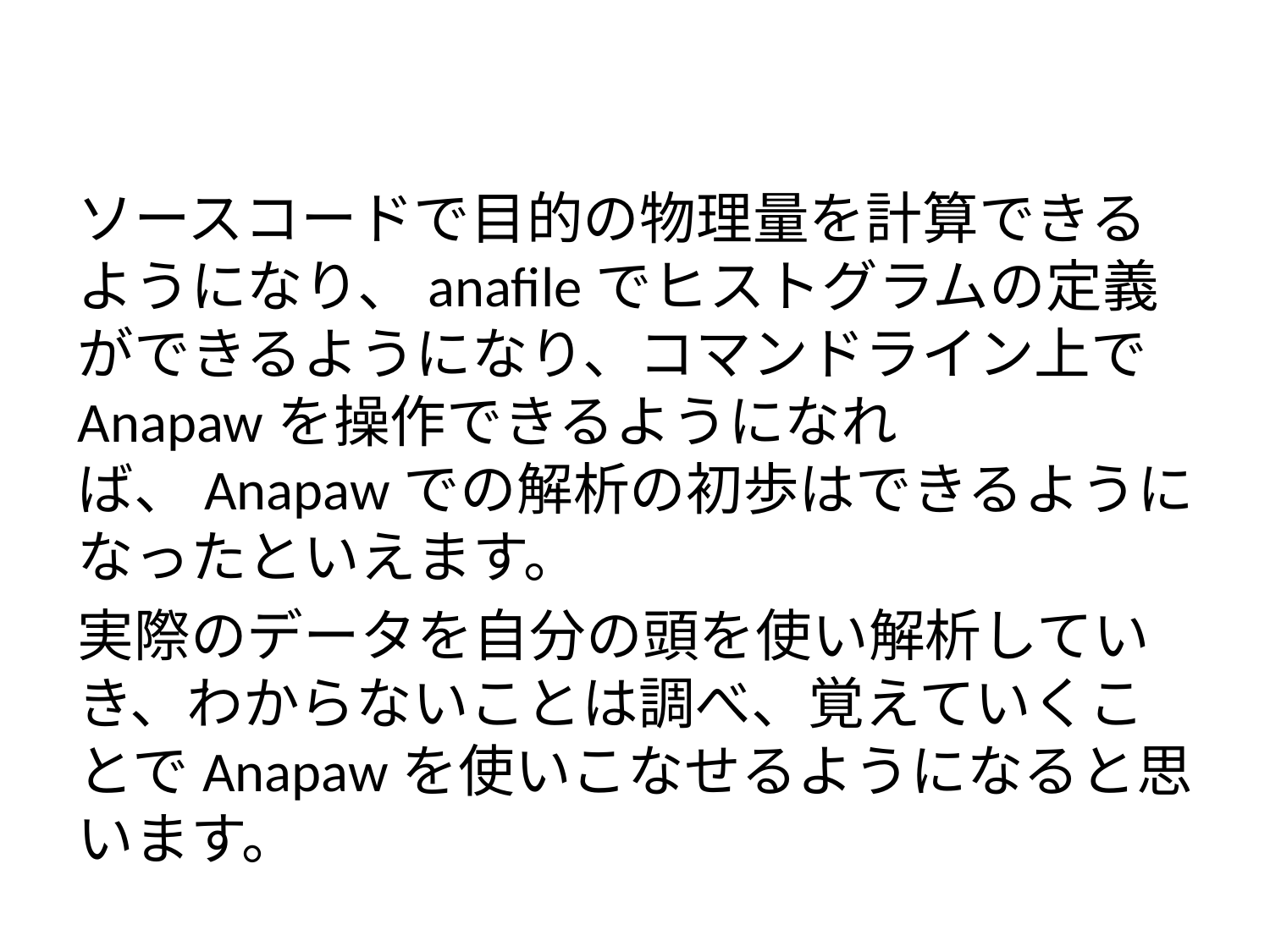

ソースコードで目的の物理量を計算できるようになり、anafileでヒストグラムの定義ができるようになり、コマンドライン上でAnapawを操作できるようになれば、Anapawでの解析の初歩はできるようになったといえます。
実際のデータを自分の頭を使い解析していき、わからないことは調べ、覚えていくことでAnapawを使いこなせるようになると思います。